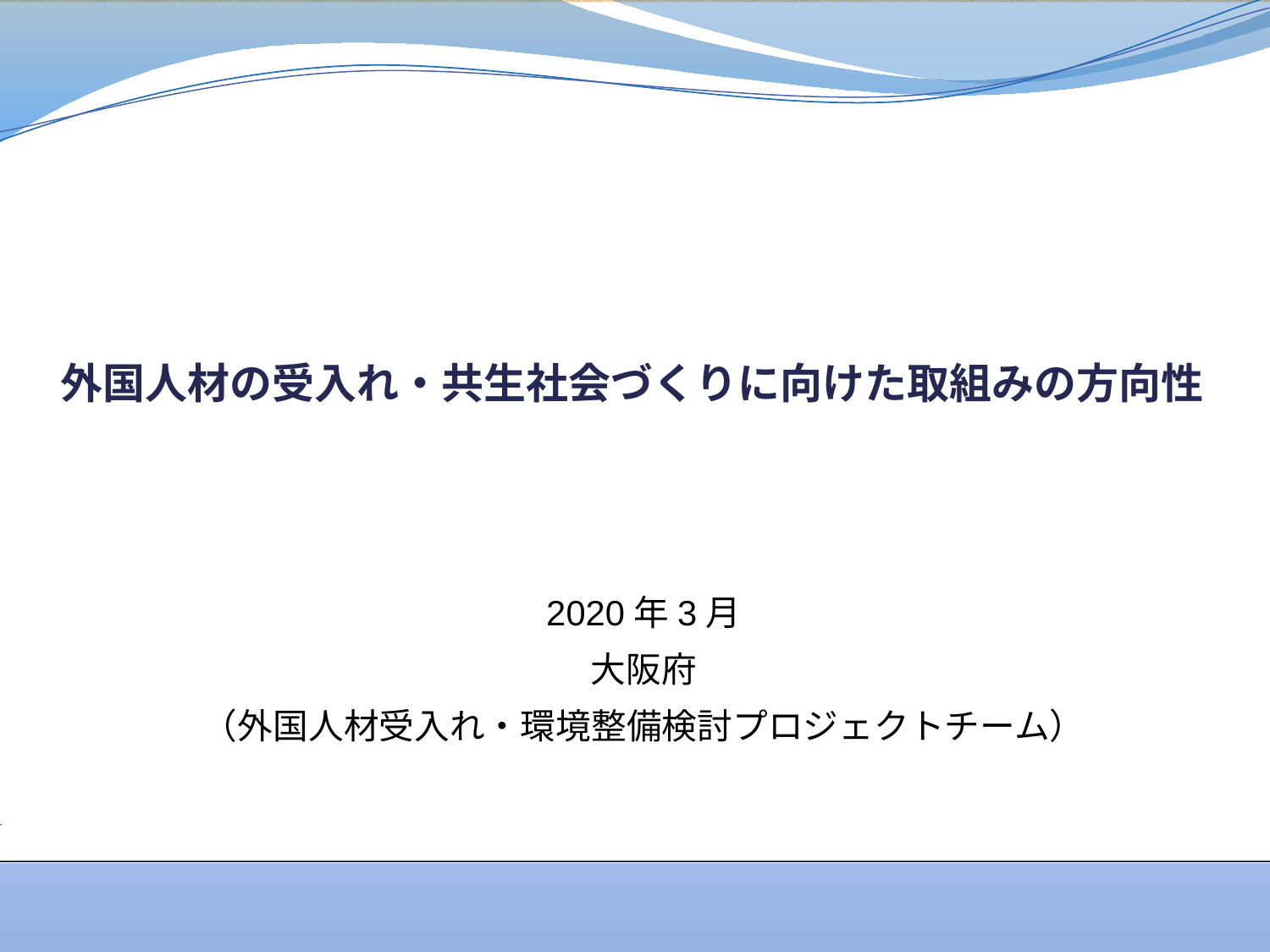

# 外国人材の受入れ・共生社会づくりに向けた取組みの方向性
2020年3月
大阪府
（外国人材受入れ・環境整備検討プロジェクトチーム）